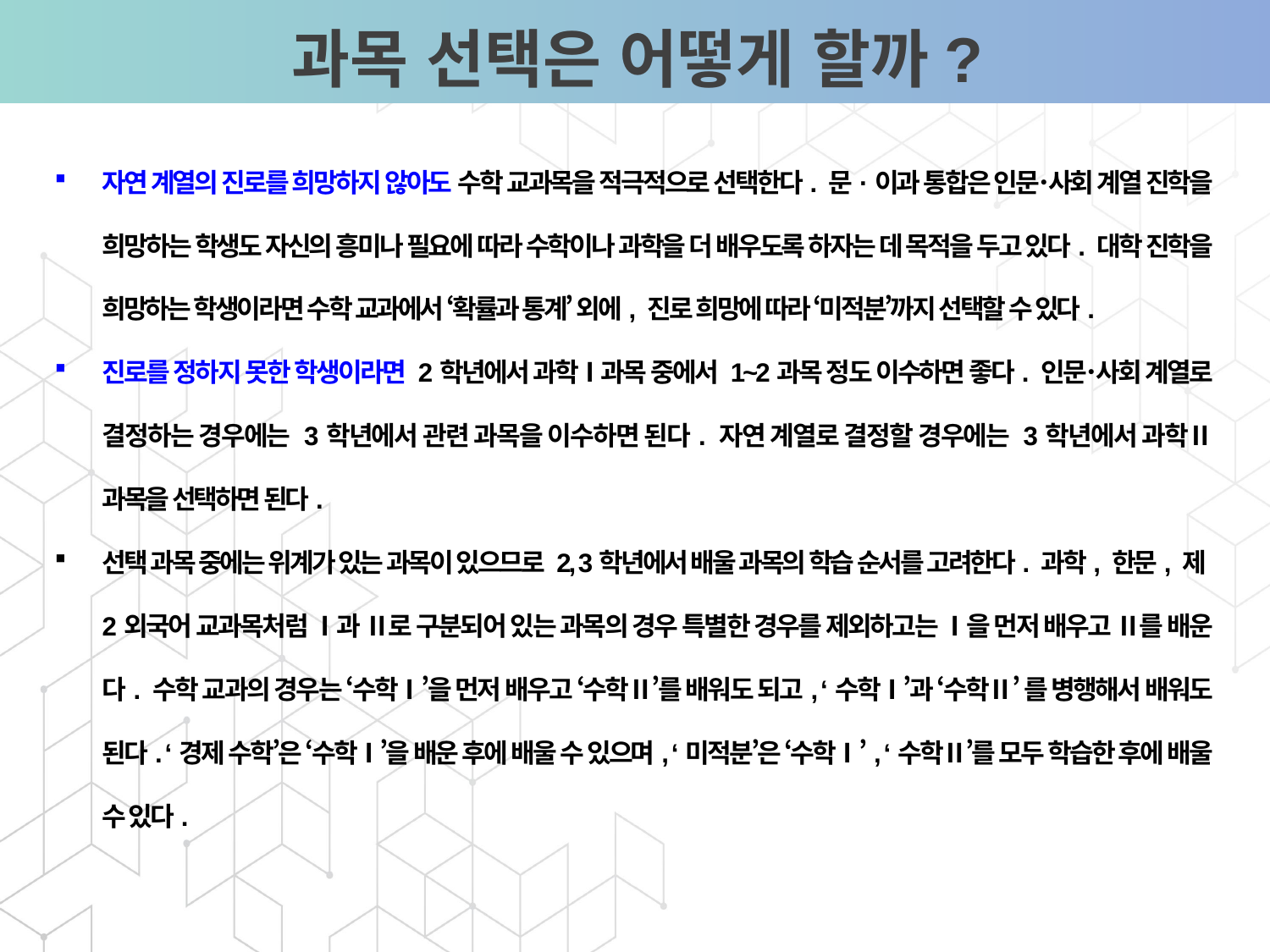

과목 선택은 어떻게 할까?
자연 계열의 진로를 희망하지 않아도 수학 교과목을 적극적으로 선택한다. 문·이과 통합은 인문･사회 계열 진학을 희망하는 학생도 자신의 흥미나 필요에 따라 수학이나 과학을 더 배우도록 하자는 데 목적을 두고 있다. 대학 진학을 희망하는 학생이라면 수학 교과에서 ‘확률과 통계’ 외에, 진로 희망에 따라 ‘미적분’까지 선택할 수 있다.
진로를 정하지 못한 학생이라면 2학년에서 과학Ⅰ과목 중에서 1~2과목 정도 이수하면 좋다. 인문･사회 계열로 결정하는 경우에는 3학년에서 관련 과목을 이수하면 된다. 자연 계열로 결정할 경우에는 3학년에서 과학Ⅱ 과목을 선택하면 된다.
선택 과목 중에는 위계가 있는 과목이 있으므로 2, 3학년에서 배울 과목의 학습 순서를 고려한다. 과학, 한문, 제2외국어 교과목처럼 Ⅰ과 Ⅱ로 구분되어 있는 과목의 경우 특별한 경우를 제외하고는 Ⅰ을 먼저 배우고 Ⅱ를 배운다. 수학 교과의 경우는 ‘수학Ⅰ’을 먼저 배우고 ‘수학Ⅱ’를 배워도 되고, ‘수학Ⅰ’과 ‘수학Ⅱ’ 를 병행해서 배워도 된다. ‘경제 수학’은 ‘수학Ⅰ’을 배운 후에 배울 수 있으며, ‘미적분’은 ‘수학Ⅰ’, ‘수학Ⅱ’를 모두 학습한 후에 배울 수 있다.
영업활동의 부재